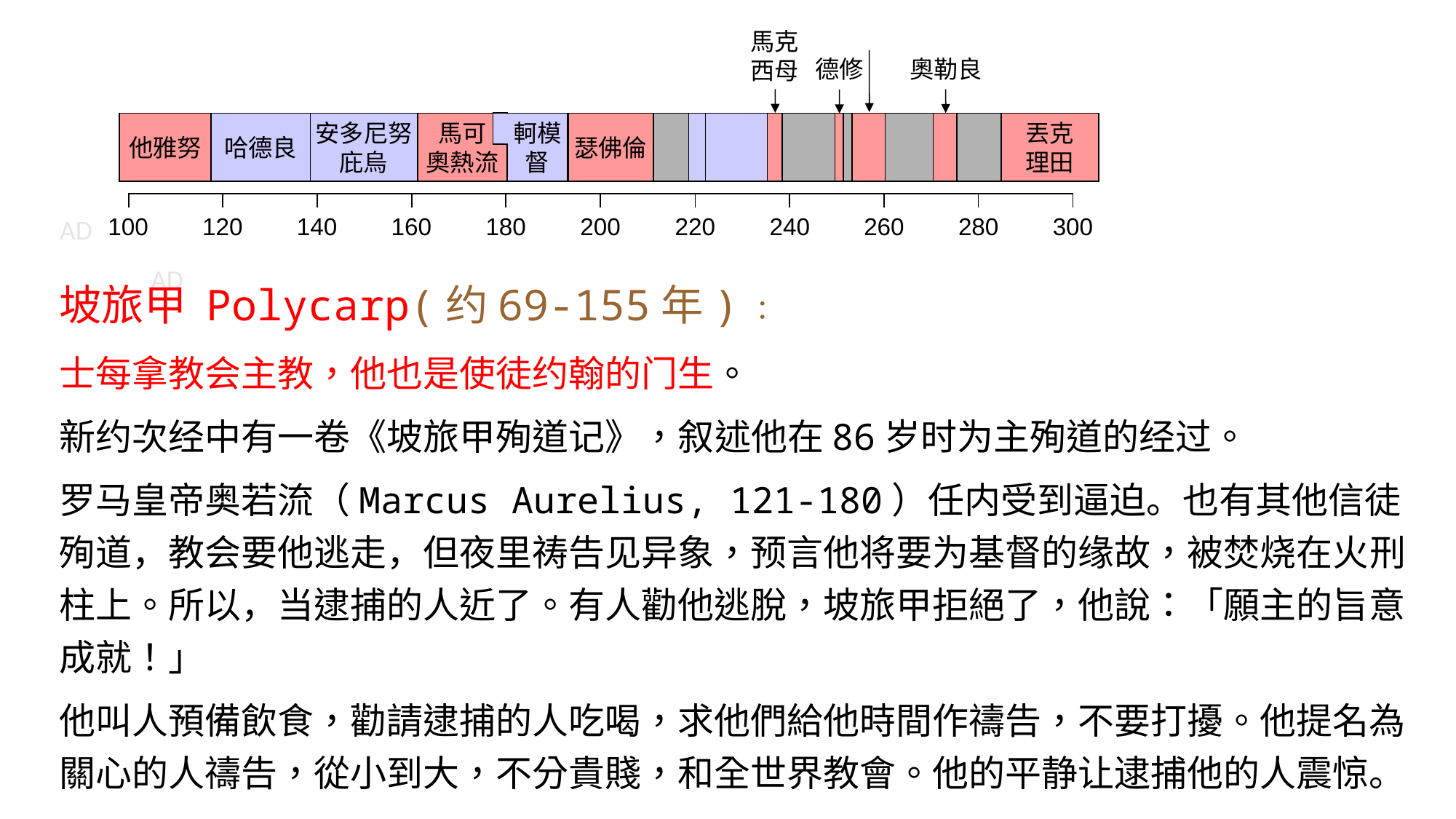

馬克
西母
奧勒良
德修

他雅努
哈德良
安多尼努
庇烏
馬可
奧熱流
軻模
督

瑟佛倫

丟克
理田

|  |  |  |  |  |  |  |  |  |  |
| --- | --- | --- | --- | --- | --- | --- | --- | --- | --- |
AD
| 100 | 120 | 140 | 160 | 180 | 200 | 220 | 240 | 260 | 280 | 300 |
| --- | --- | --- | --- | --- | --- | --- | --- | --- | --- | --- |
AD
坡旅甲 Polycarp(约69-155年)：
士每拿教会主教，他也是使徒约翰的门生。
新约次经中有一卷《坡旅甲殉道记》，叙述他在86岁时为主殉道的经过。
罗马皇帝奥若流（Marcus Aurelius, 121-180）任内受到逼迫。也有其他信徒殉道，教会要他逃走，但夜里祷告见异象，预言他将要为基督的缘故，被焚烧在火刑柱上。所以，当逮捕的人近了。有人勸他逃脫，坡旅甲拒絕了，他說：「願主的旨意成就！」
他叫人預備飲食，勸請逮捕的人吃喝，求他們給他時間作禱告，不要打擾。他提名為關心的人禱告，從小到大，不分貴賤，和全世界教會。他的平静让逮捕他的人震惊。